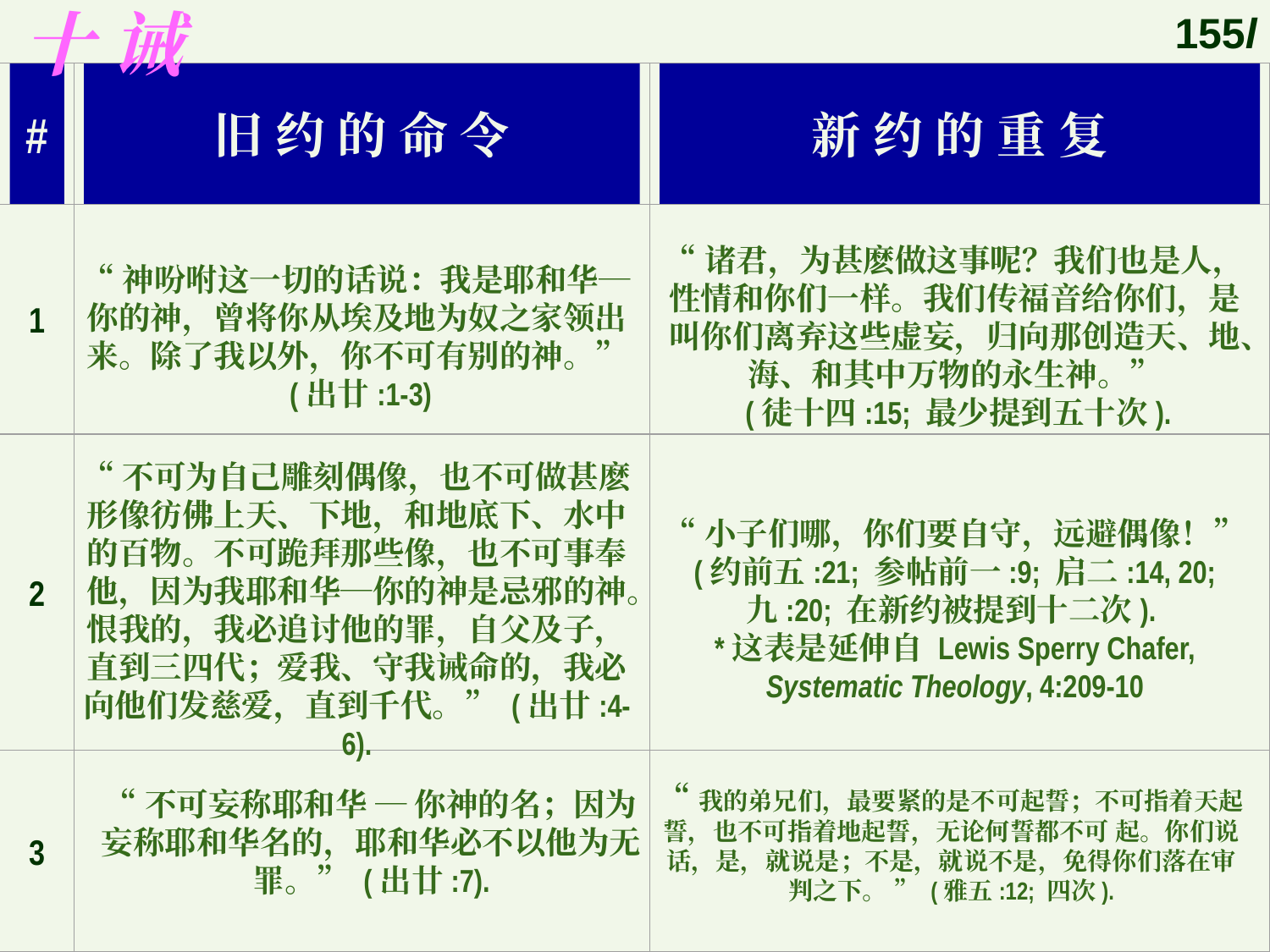

155l
# 十 诫

#

旧 约 的 命 令

新 约 的 重 复

1

“神吩咐这一切的话说：我是耶和华─你的神，曾将你从埃及地为奴之家领出来。除了我以外，你不可有别的神。”
 (出廿:1-3)
“诸君，为甚麽做这事呢？我们也是人，性情和你们一样。我们传福音给你们，是叫你们离弃这些虚妄，归向那创造天、地、海、和其中万物的永生神。”
 (徒十四:15; 最少提到五十次).

2

“不可为自己雕刻偶像，也不可做甚麽形像彷佛上天、下地，和地底下、水中的百物。不可跪拜那些像，也不可事奉他，因为我耶和华─你的神是忌邪的神。恨我的，我必追讨他的罪，自父及子，直到三四代；爱我、守我诫命的，我必向他们发慈爱，直到千代。” (出廿:4-6).
“小子们哪，你们要自守，远避偶像！”
(约前五:21; 参帖前一:9; 启二:14, 20; 九:20; 在新约被提到十二次).
*这表是延伸自 Lewis Sperry Chafer, Systematic Theology, 4:209-10

3

“不可妄称耶和华 ─ 你神的名；因为妄称耶和华名的，耶和华必不以他为无罪。” (出廿:7).
“我的弟兄们，最要紧的是不可起誓；不可指着天起誓，也不可指着地起誓，无论何誓都不可 起。你们说话，是，就说是；不是，就说不是，免得你们落在审判之下。 ” (雅五:12; 四次).